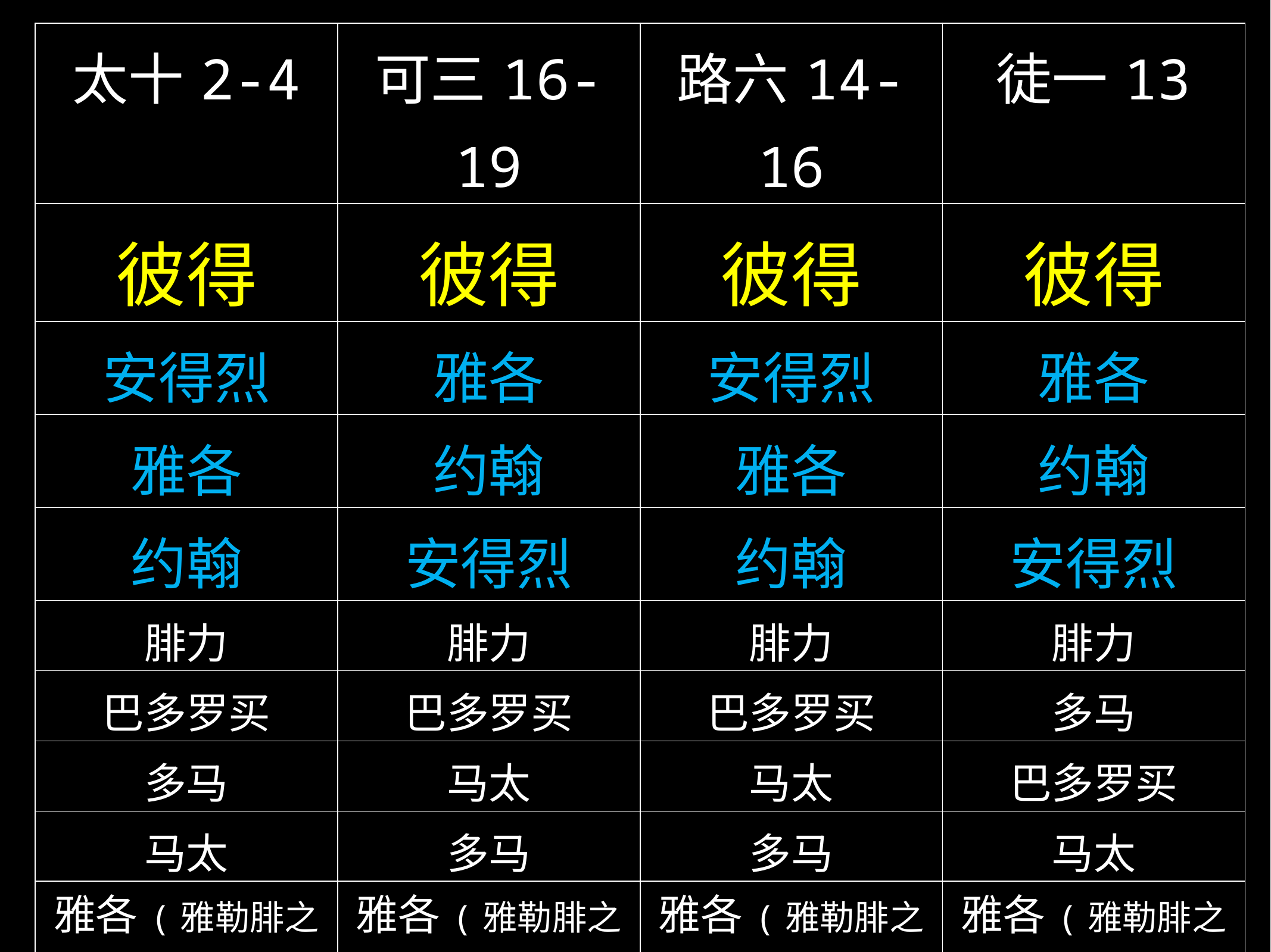

| 太十2-4 | 可三16-19 | 路六14-16 | 徒一13 |
| --- | --- | --- | --- |
| 彼得 | 彼得 | 彼得 | 彼得 |
| 安得烈 | 雅各 | 安得烈 | 雅各 |
| 雅各 | 约翰 | 雅各 | 约翰 |
| 约翰 | 安得烈 | 约翰 | 安得烈 |
| 腓力 | 腓力 | 腓力 | 腓力 |
| 巴多罗买 | 巴多罗买 | 巴多罗买 | 多马 |
| 多马 | 马太 | 马太 | 巴多罗买 |
| 马太 | 多马 | 多马 | 马太 |
| 雅各(雅勒腓之子) | 雅各(雅勒腓之子) | 雅各(雅勒腓之子) | 雅各(雅勒腓之子) |
| 利巴(姓达太) | 达太 | 西门 | 西门 |
| 西门 | 西门 | 犹大(雅各儿子) | 犹大(雅各儿子) |
| 加略人犹大 (出卖耶稣的人) | 加略人犹大 (出卖耶稣的人) | 加略人犹大 (出卖耶稣的人) | 没有提到犹大, 那时他已经死了 |